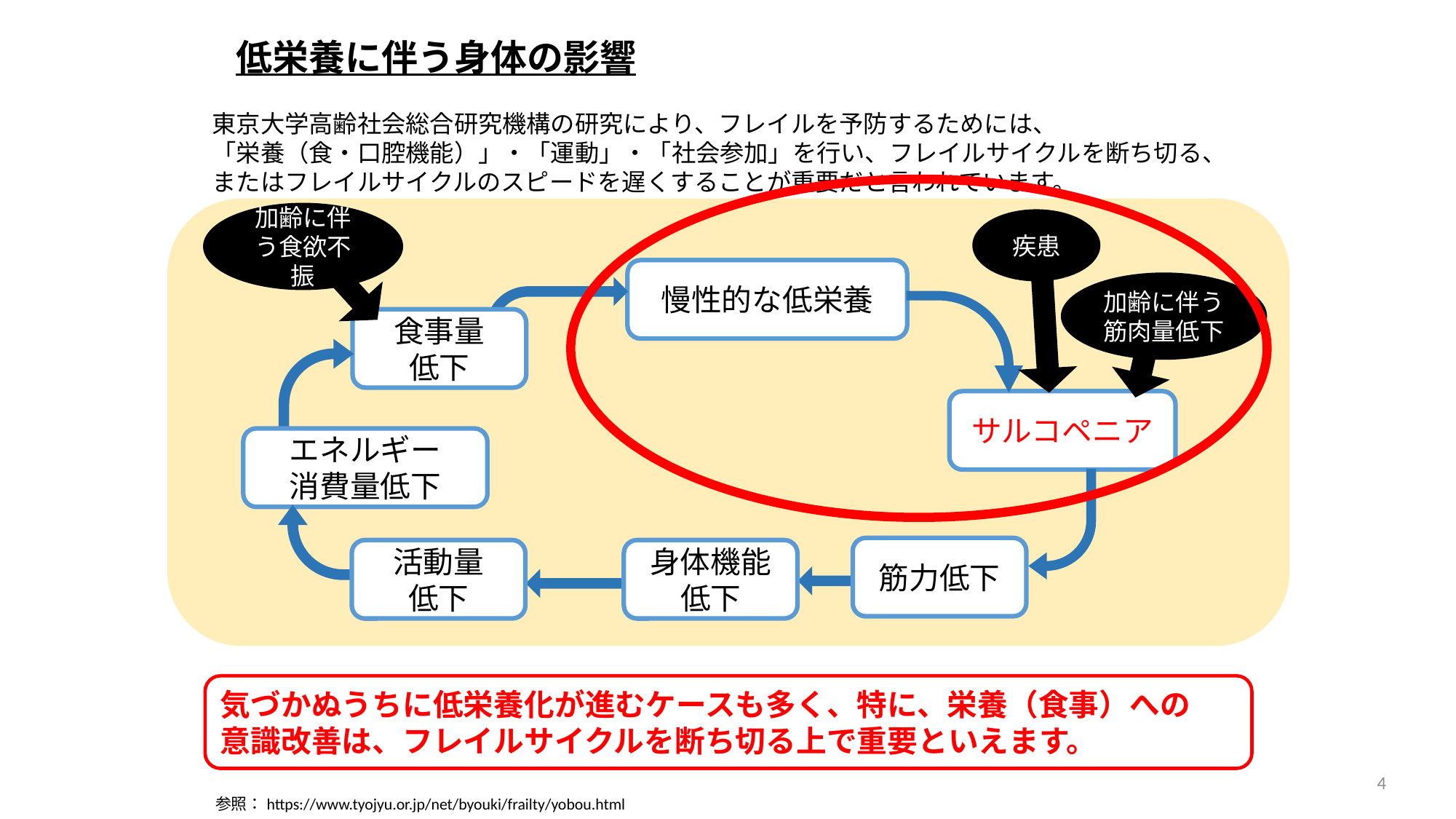

低栄養に伴う身体の影響
東京大学高齢社会総合研究機構の研究により、フレイルを予防するためには、
「栄養（食・口腔機能）」・「運動」・「社会参加」を行い、フレイルサイクルを断ち切る、またはフレイルサイクルのスピードを遅くすることが重要だと言われています。

加齢に伴う食欲不振
疾患
慢性的な低栄養

加齢に伴う筋肉量低下

食事量
低下

サルコペニア
エネルギー
消費量低下

筋力低下
活動量
低下
身体機能
低下

気づかぬうちに低栄養化が進むケースも多く、特に、栄養（食事）への
意識改善は、フレイルサイクルを断ち切る上で重要といえます。
4
参照：https://www.tyojyu.or.jp/net/byouki/frailty/yobou.html